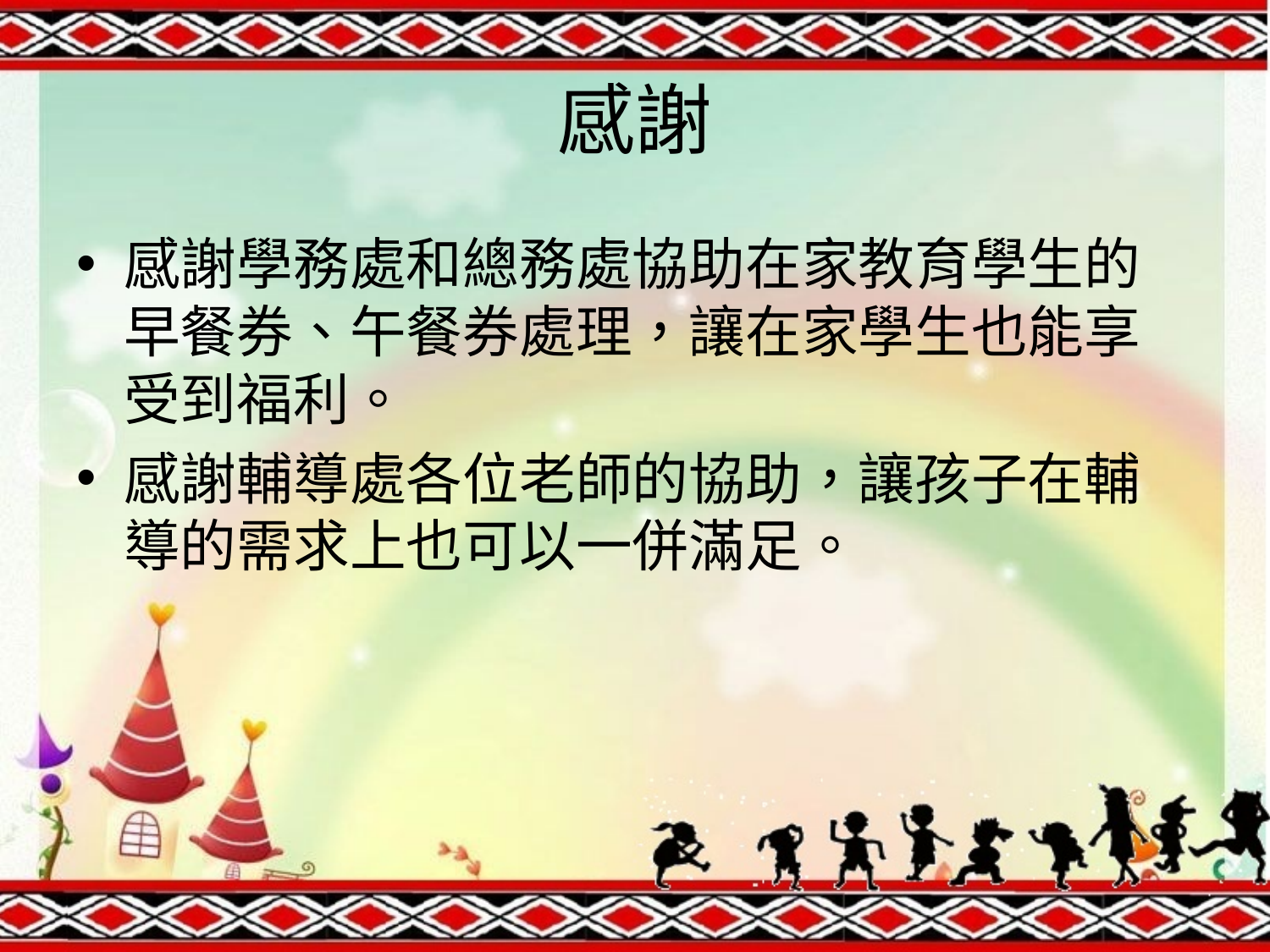

# 感謝
感謝學務處和總務處協助在家教育學生的早餐券、午餐券處理，讓在家學生也能享受到福利。
感謝輔導處各位老師的協助，讓孩子在輔導的需求上也可以一併滿足。